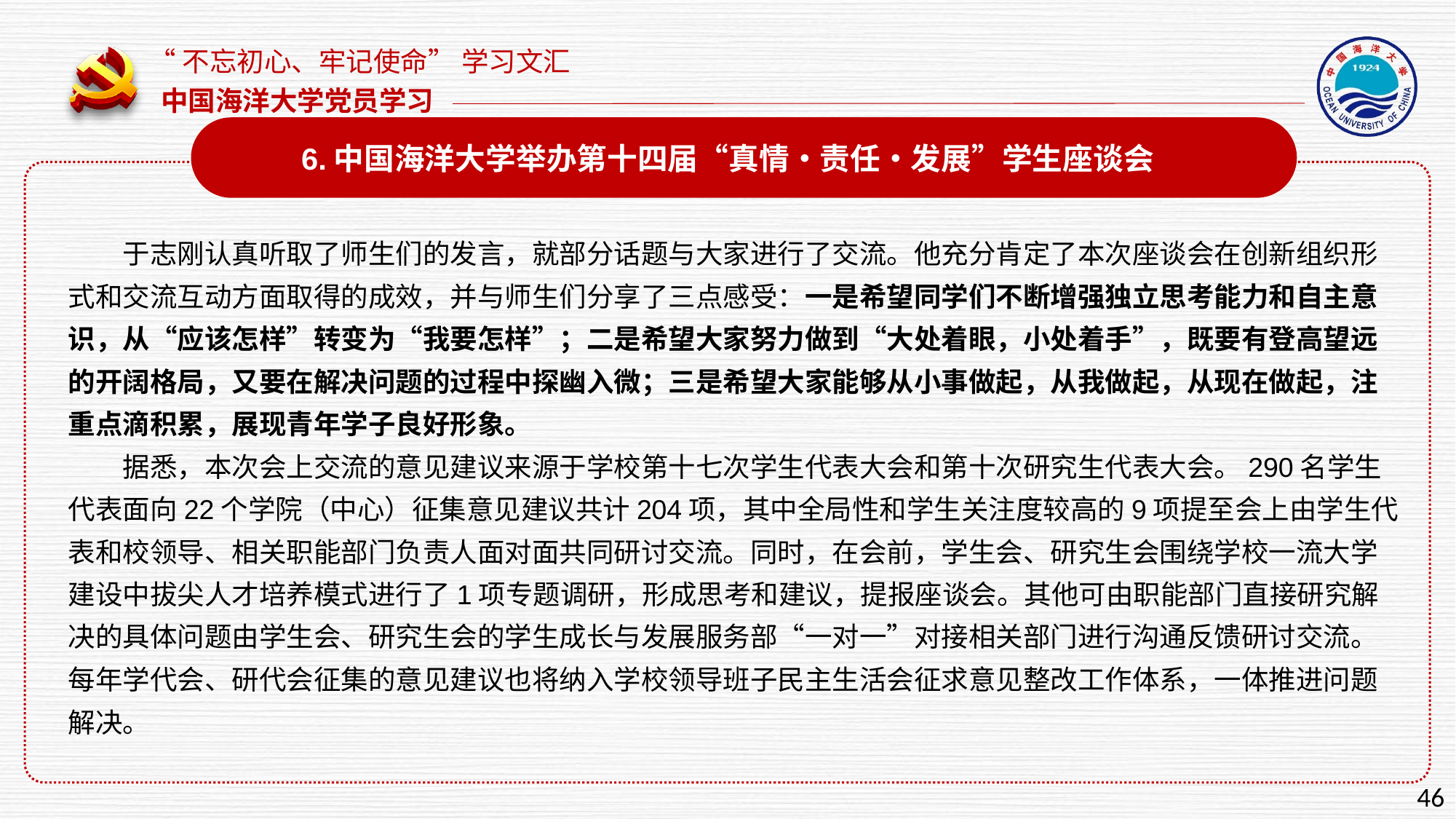

6.中国海洋大学举办第十四届“真情•责任•发展”学生座谈会

于志刚认真听取了师生们的发言，就部分话题与大家进行了交流。他充分肯定了本次座谈会在创新组织形式和交流互动方面取得的成效，并与师生们分享了三点感受：一是希望同学们不断增强独立思考能力和自主意识，从“应该怎样”转变为“我要怎样”；二是希望大家努力做到“大处着眼，小处着手”，既要有登高望远的开阔格局，又要在解决问题的过程中探幽入微；三是希望大家能够从小事做起，从我做起，从现在做起，注重点滴积累，展现青年学子良好形象。
据悉，本次会上交流的意见建议来源于学校第十七次学生代表大会和第十次研究生代表大会。290名学生代表面向22个学院（中心）征集意见建议共计204项，其中全局性和学生关注度较高的9项提至会上由学生代表和校领导、相关职能部门负责人面对面共同研讨交流。同时，在会前，学生会、研究生会围绕学校一流大学建设中拔尖人才培养模式进行了1项专题调研，形成思考和建议，提报座谈会。其他可由职能部门直接研究解决的具体问题由学生会、研究生会的学生成长与发展服务部“一对一”对接相关部门进行沟通反馈研讨交流。每年学代会、研代会征集的意见建议也将纳入学校领导班子民主生活会征求意见整改工作体系，一体推进问题解决。
46